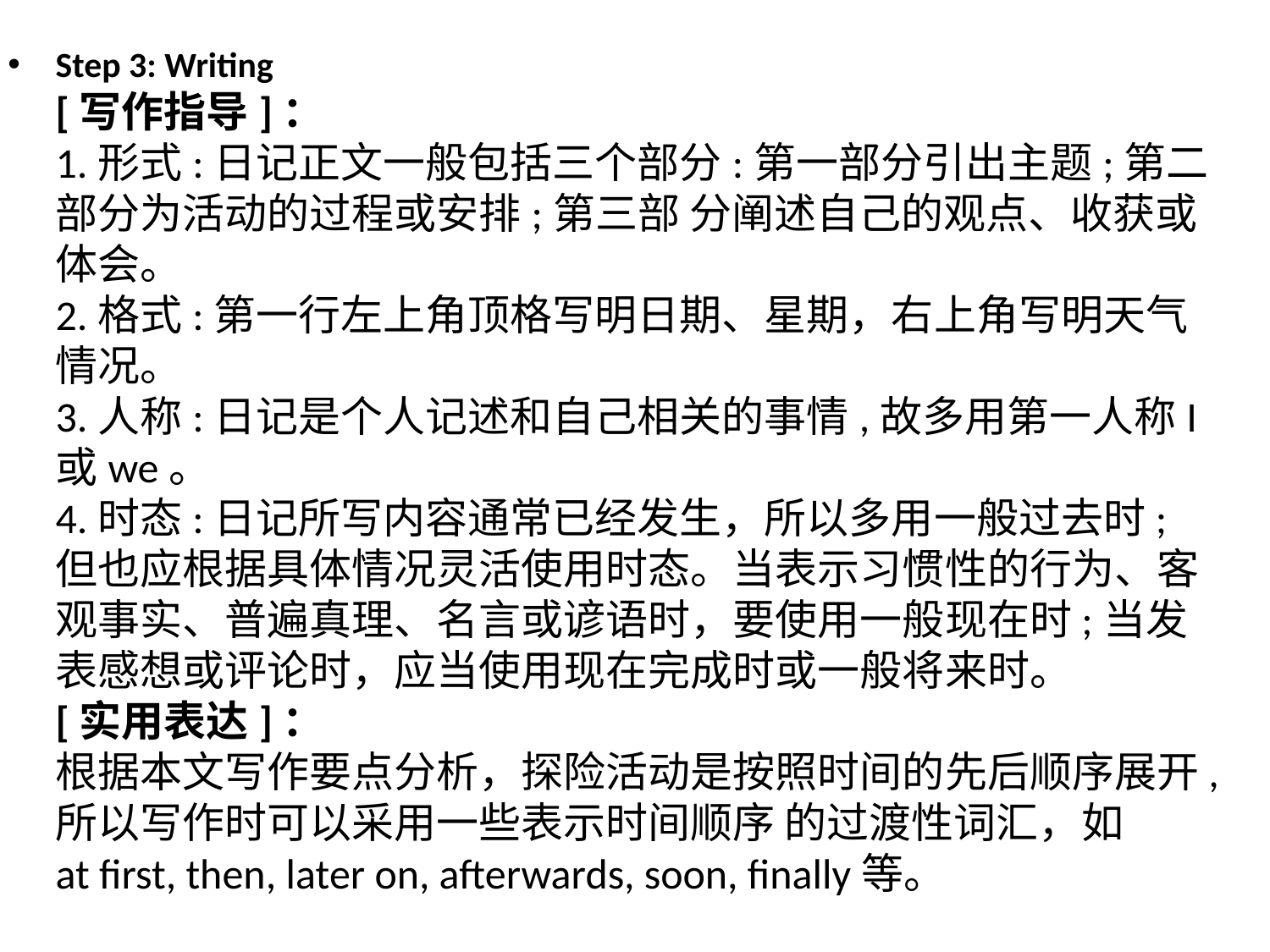

Step 3: Writing
[写作指导]：
1.形式:日记正文一般包括三个部分:第一部分引出主题;第二部分为活动的过程或安排;第三部 分阐述自己的观点、收获或体会。
2.格式:第一行左上角顶格写明日期、星期，右上角写明天气情况。
3.人称:日记是个人记述和自己相关的事情,故多用第一人称I或we。
4.时态:日记所写内容通常已经发生，所以多用一般过去时;但也应根据具体情况灵活使用时态。当表示习惯性的行为、客观事实、普遍真理、名言或谚语时，要使用一般现在时;当发表感想或评论时，应当使用现在完成时或一般将来时。
[实用表达]：
根据本文写作要点分析，探险活动是按照时间的先后顺序展开,所以写作时可以采用一些表示时间顺序 的过渡性词汇，如at first, then, later on, afterwards, soon, finally等。